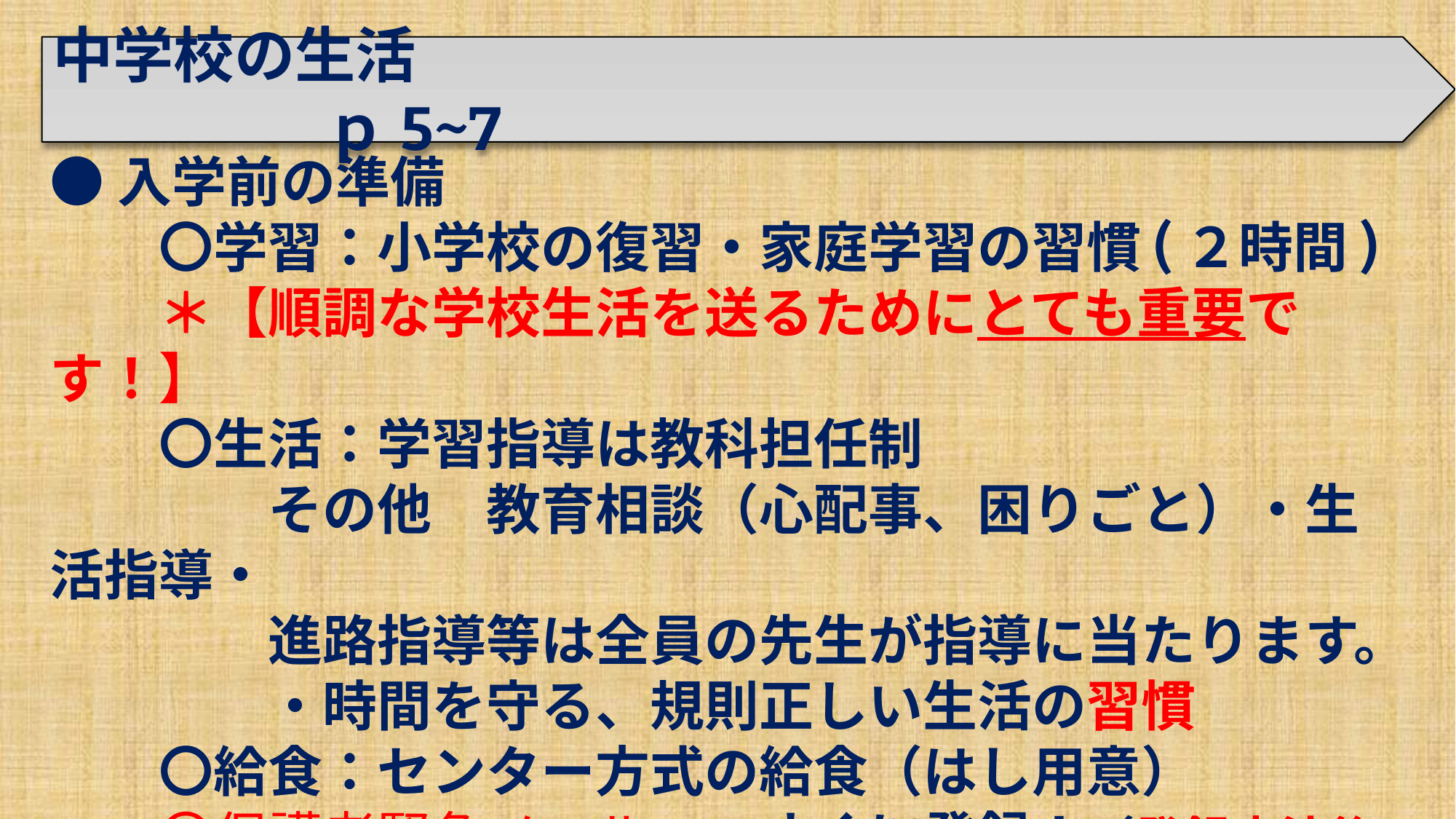

中学校の生活　　　　　　　　　　　　　　　　　　　　　　　ｐ5~7
●入学前の準備
　　〇学習：小学校の復習・家庭学習の習慣(２時間)
　　＊【順調な学校生活を送るためにとても重要です！】
　　〇生活：学習指導は教科担任制
　　　　その他　教育相談（心配事、困りごと）・生活指導・
　　　　進路指導等は全員の先生が指導に当たります。
　　　　・時間を守る、規則正しい生活の習慣
　　〇給食：センター方式の給食（はし用意）
　　〇保護者緊急メール････すぐに登録！（登録方法後述）